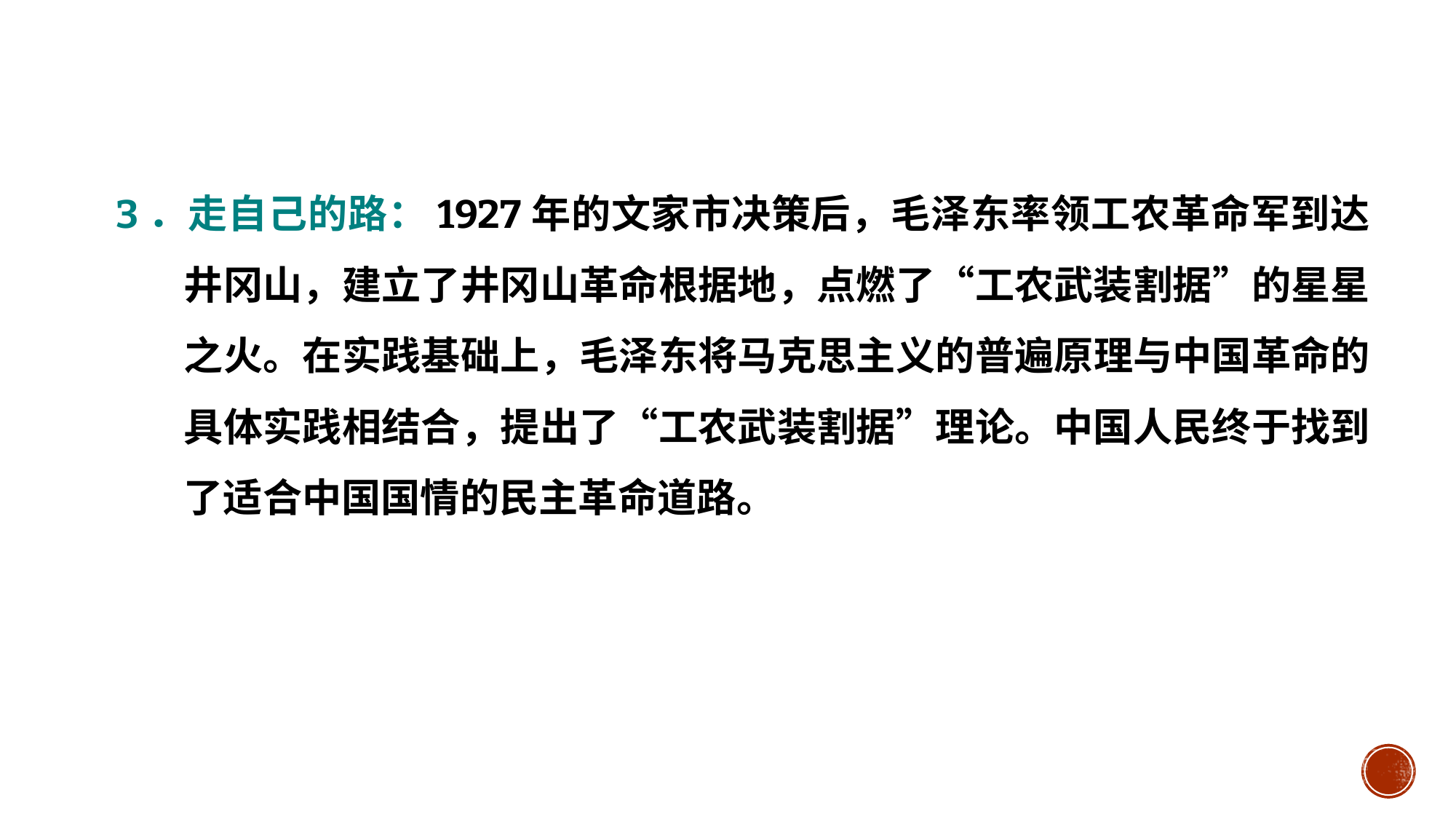

#
3．走自己的路：1927年的文家市决策后，毛泽东率领工农革命军到达井冈山，建立了井冈山革命根据地，点燃了“工农武装割据”的星星之火。在实践基础上，毛泽东将马克思主义的普遍原理与中国革命的具体实践相结合，提出了“工农武装割据”理论。中国人民终于找到了适合中国国情的民主革命道路。